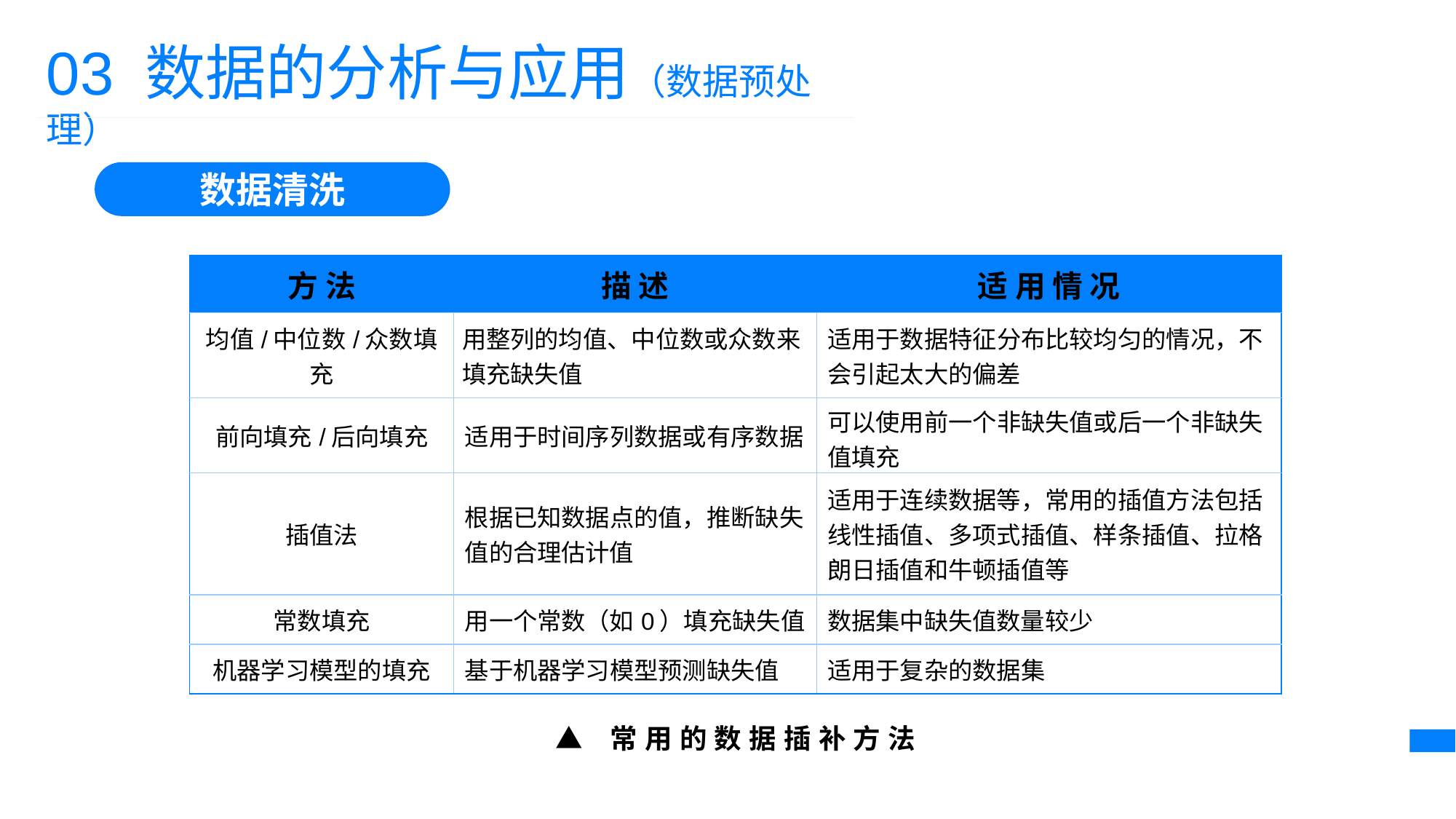

03 数据的分析与应用（数据预处理）

数据清洗
| 方 法 | 描 述 | 适 用 情 况 |
| --- | --- | --- |
| 均值/中位数/众数填充 | 用整列的均值、中位数或众数来填充缺失值 | 适用于数据特征分布比较均匀的情况，不会引起太大的偏差 |
| 前向填充/后向填充 | 适用于时间序列数据或有序数据 | 可以使用前一个非缺失值或后一个非缺失值填充 |
| 插值法 | 根据已知数据点的值，推断缺失值的合理估计值 | 适用于连续数据等，常用的插值方法包括线性插值、多项式插值、样条插值、拉格朗日插值和牛顿插值等 |
| 常数填充 | 用一个常数（如0）填充缺失值 | 数据集中缺失值数量较少 |
| 机器学习模型的填充 | 基于机器学习模型预测缺失值 | 适用于复杂的数据集 |
▲ 常用的数据插补方法